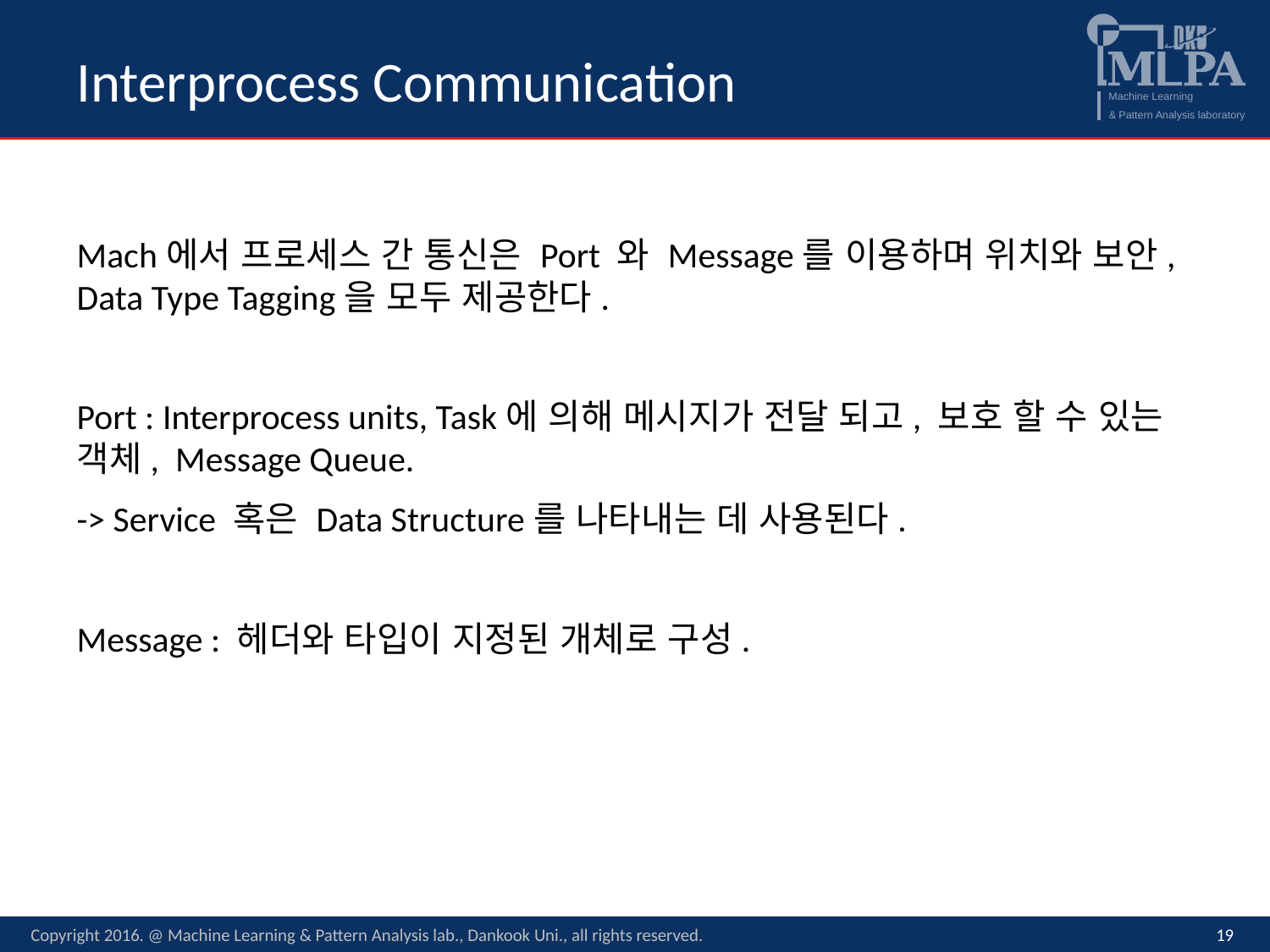

# Interprocess Communication

Mach에서 프로세스 간 통신은 Port 와 Message를 이용하며 위치와 보안, Data Type Tagging을 모두 제공한다.

Port : Interprocess units, Task에 의해 메시지가 전달 되고, 보호 할 수 있는 객체,  Message Queue.
-> Service 혹은 Data Structure를 나타내는 데 사용된다.

Message : 헤더와 타입이 지정된 개체로 구성.

Copyright 2016. @ Machine Learning & Pattern Analysis lab., Dankook Uni., all rights reserved.
19